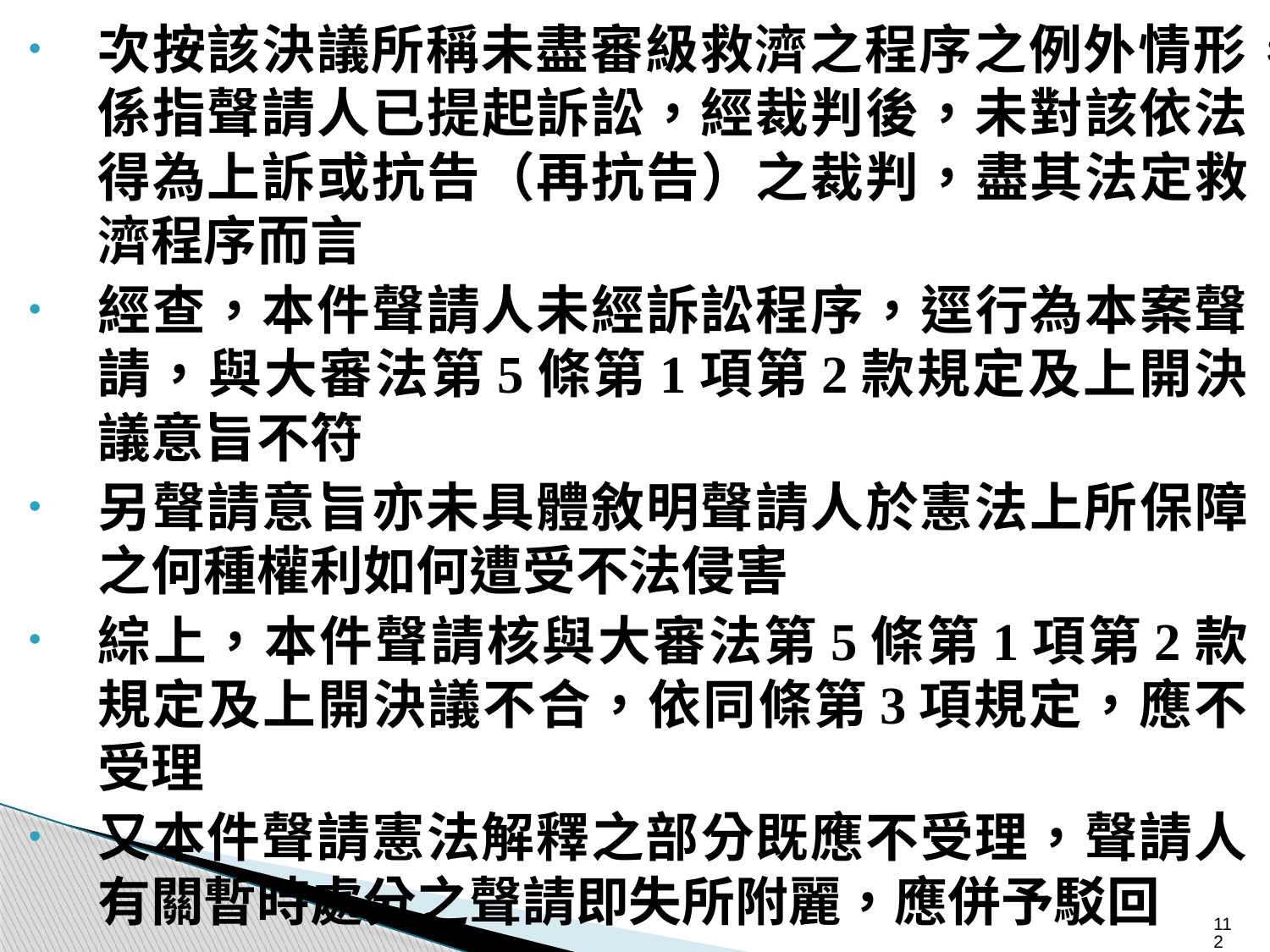

次按該決議所稱未盡審級救濟之程序之例外情形，係指聲請人已提起訴訟，經裁判後，未對該依法得為上訴或抗告（再抗告）之裁判，盡其法定救濟程序而言
經查，本件聲請人未經訴訟程序，逕行為本案聲請，與大審法第5條第1項第2款規定及上開決議意旨不符
另聲請意旨亦未具體敘明聲請人於憲法上所保障之何種權利如何遭受不法侵害
綜上，本件聲請核與大審法第5條第1項第2款規定及上開決議不合，依同條第3項規定，應不受理
又本件聲請憲法解釋之部分既應不受理，聲請人有關暫時處分之聲請即失所附麗，應併予駁回

112